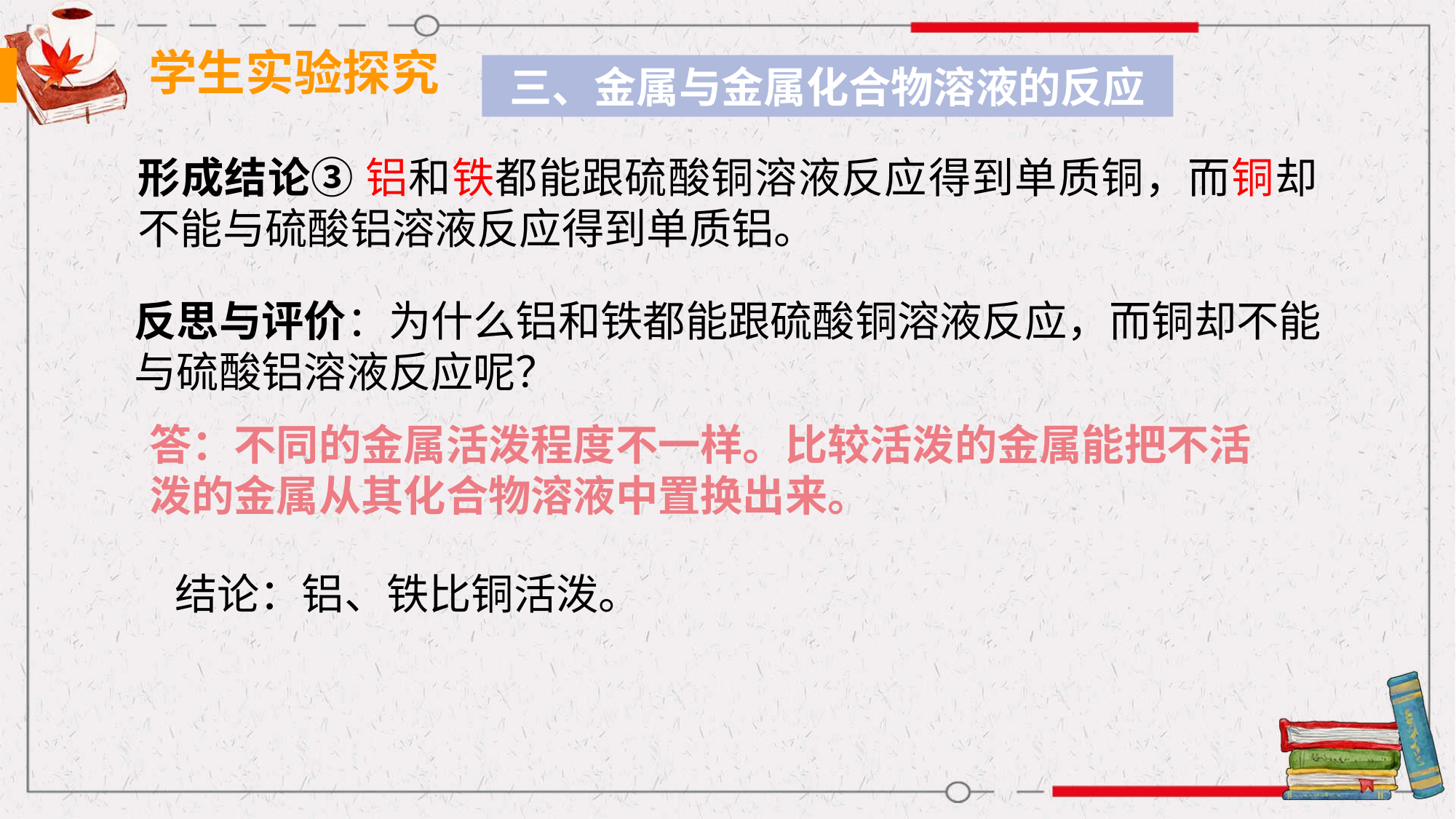

学生实验探究

三、金属与金属化合物溶液的反应
形成结论③ 铝和铁都能跟硫酸铜溶液反应得到单质铜，而铜却不能与硫酸铝溶液反应得到单质铝。
反思与评价：为什么铝和铁都能跟硫酸铜溶液反应，而铜却不能与硫酸铝溶液反应呢？
答：不同的金属活泼程度不一样。比较活泼的金属能把不活泼的金属从其化合物溶液中置换出来。
结论：铝、铁比铜活泼。